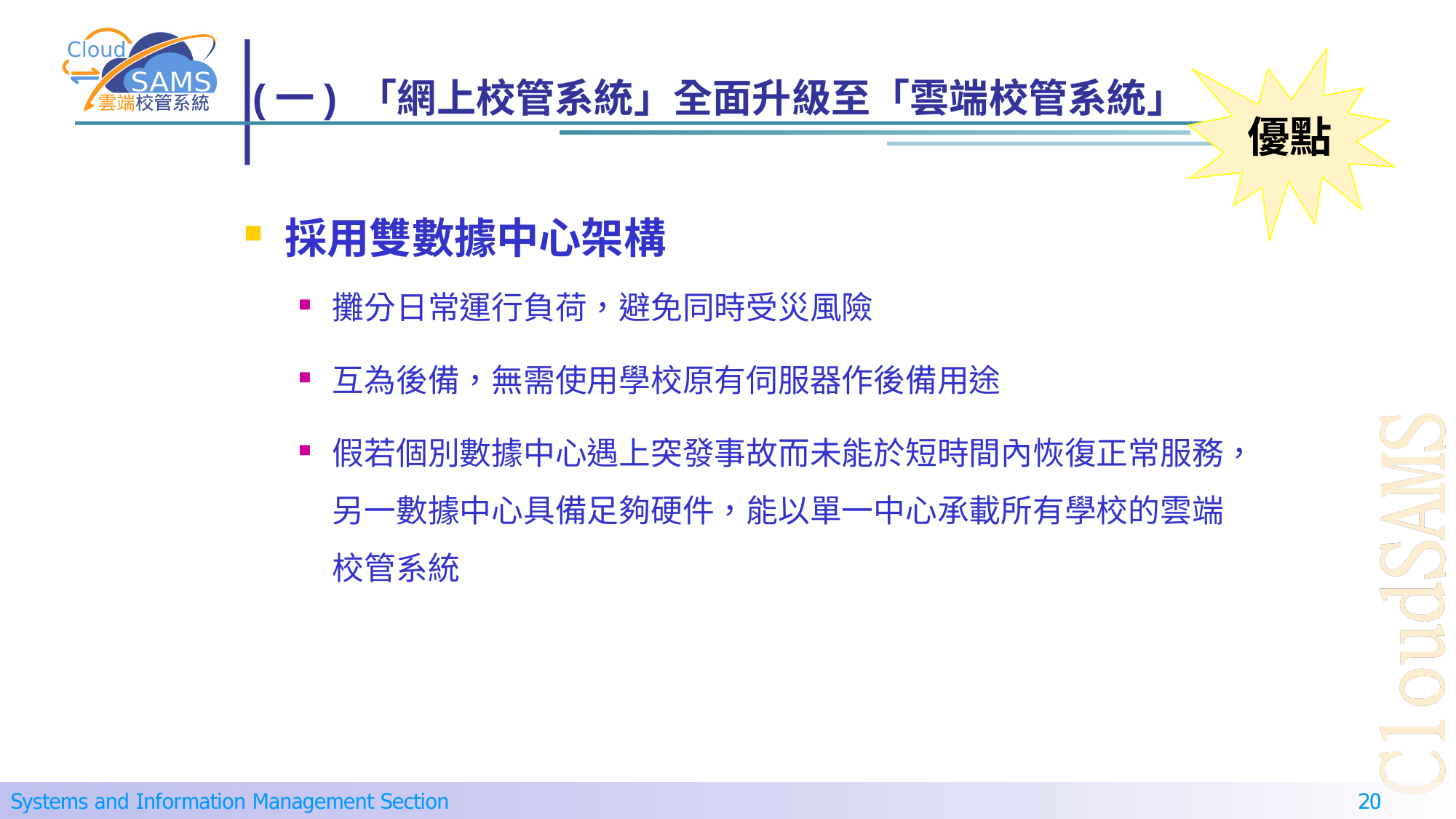

# (一) 「網上校管系統」全面升級至「雲端校管系統」
優點
採用雙數據中心架構
攤分日常運行負荷，避免同時受災風險
互為後備，無需使用學校原有伺服器作後備用途
假若個別數據中心遇上突發事故而未能於短時間內恢復正常服務，另一數據中心具備足夠硬件，能以單一中心承載所有學校的雲端校管系統